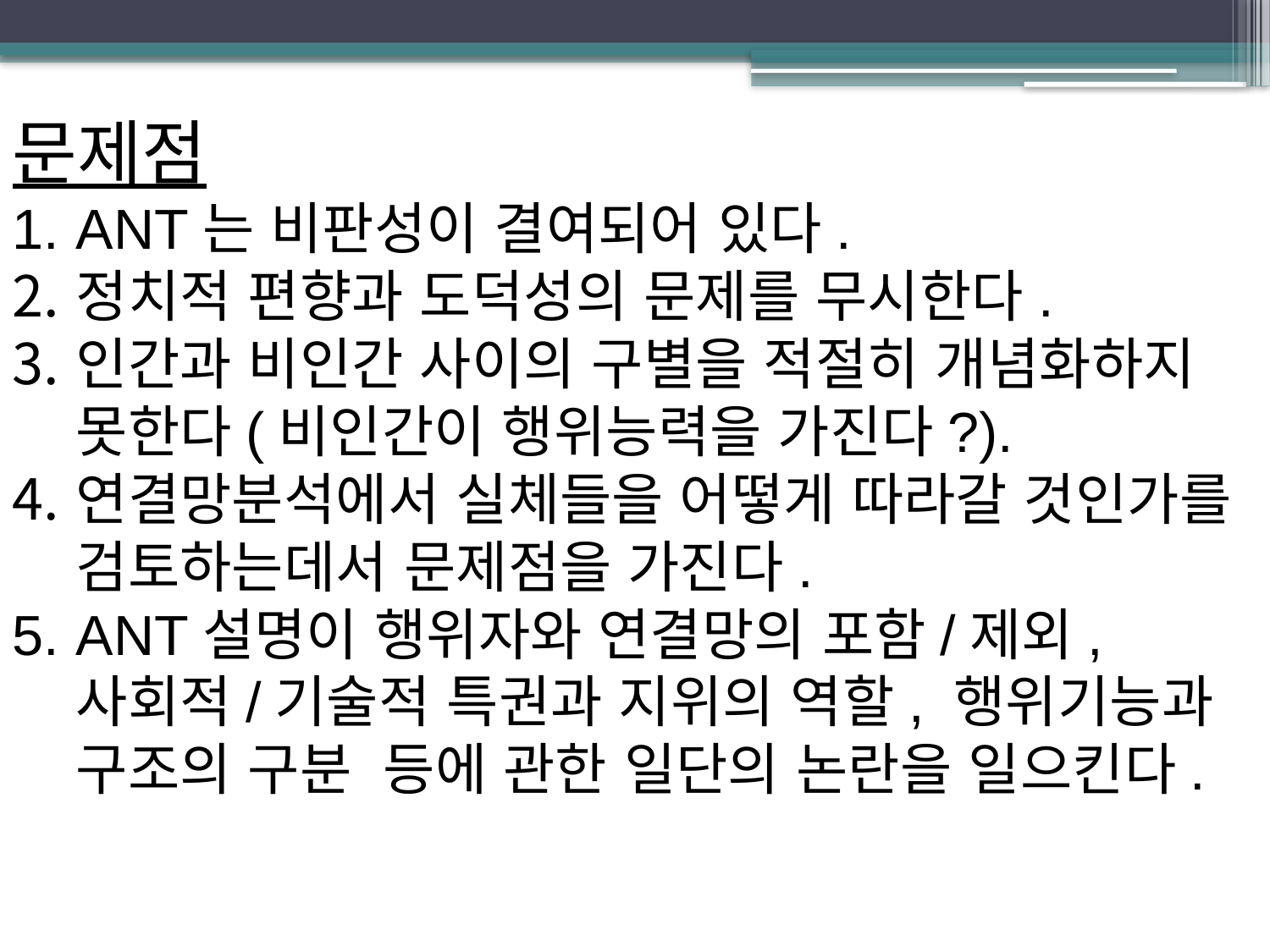

문제점
ANT는 비판성이 결여되어 있다.
정치적 편향과 도덕성의 문제를 무시한다.
인간과 비인간 사이의 구별을 적절히 개념화하지 못한다(비인간이 행위능력을 가진다?).
연결망분석에서 실체들을 어떻게 따라갈 것인가를 검토하는데서 문제점을 가진다.
ANT설명이 행위자와 연결망의 포함/제외, 사회적/기술적 특권과 지위의 역할, 행위기능과 구조의 구분  등에 관한 일단의 논란을 일으킨다.